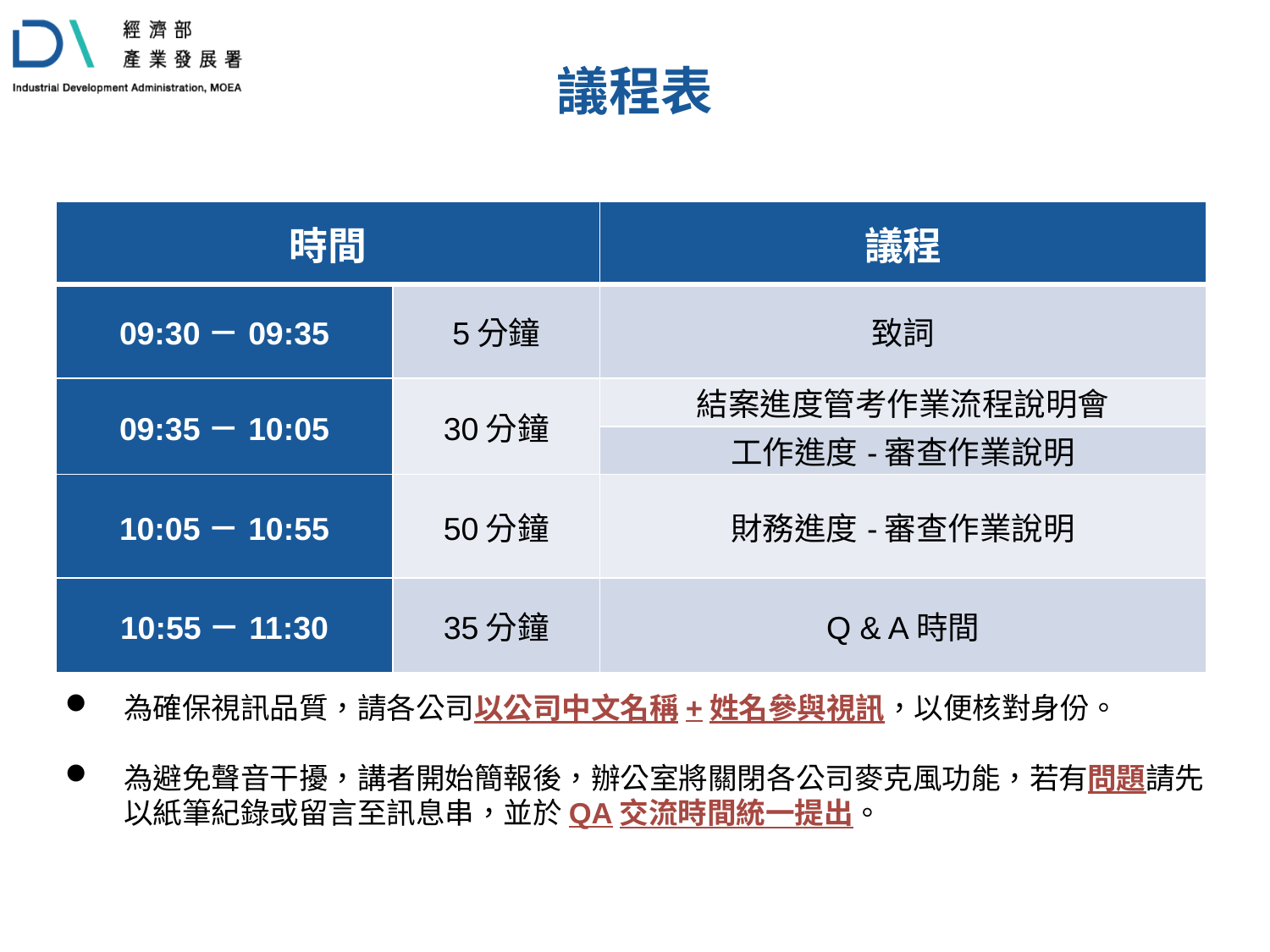

# 議程表
| 時間 |  | 議程 |
| --- | --- | --- |
| 09:30－09:35 | 5分鐘 | 致詞 |
| 09:35－10:05 | 30分鐘 | 結案進度管考作業流程說明會 |
|  |  | 工作進度-審查作業說明 |
| 10:05－10:55 | 50分鐘 | 財務進度-審查作業說明 |
| 10:55－11:30 | 35分鐘 | Q & A時間 |
為確保視訊品質，請各公司以公司中文名稱+姓名參與視訊，以便核對身份。

為避免聲音干擾，講者開始簡報後，辦公室將關閉各公司麥克風功能，若有問題請先以紙筆紀錄或留言至訊息串，並於QA交流時間統一提出。